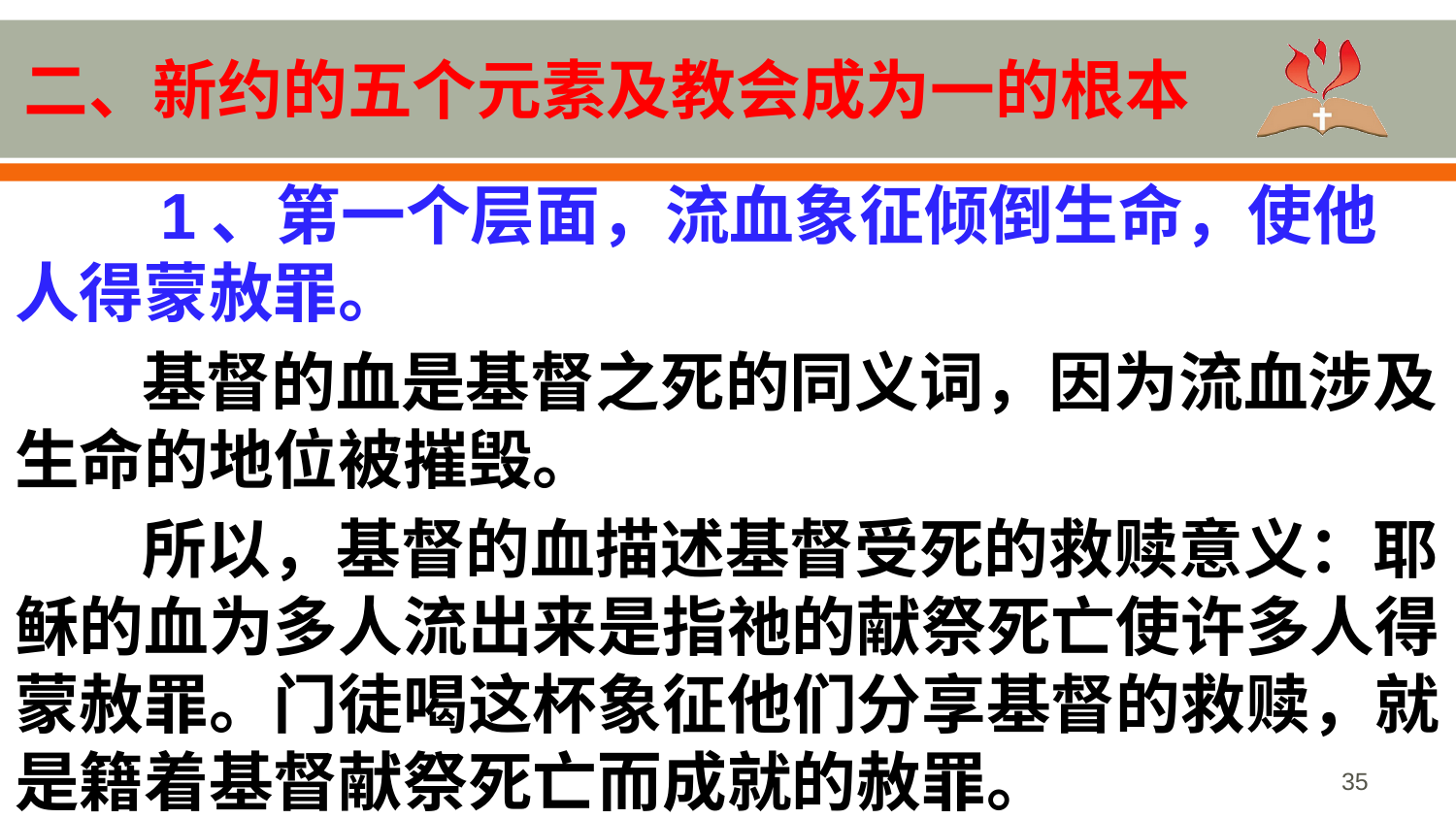

# 二、新约的五个元素及教会成为一的根本
	1、第一个层面，流血象征倾倒生命，使他人得蒙赦罪。
基督的血是基督之死的同义词，因为流血涉及生命的地位被摧毁。
所以，基督的血描述基督受死的救赎意义：耶稣的血为多人流出来是指祂的献祭死亡使许多人得蒙赦罪。门徒喝这杯象征他们分享基督的救赎，就是籍着基督献祭死亡而成就的赦罪。
35